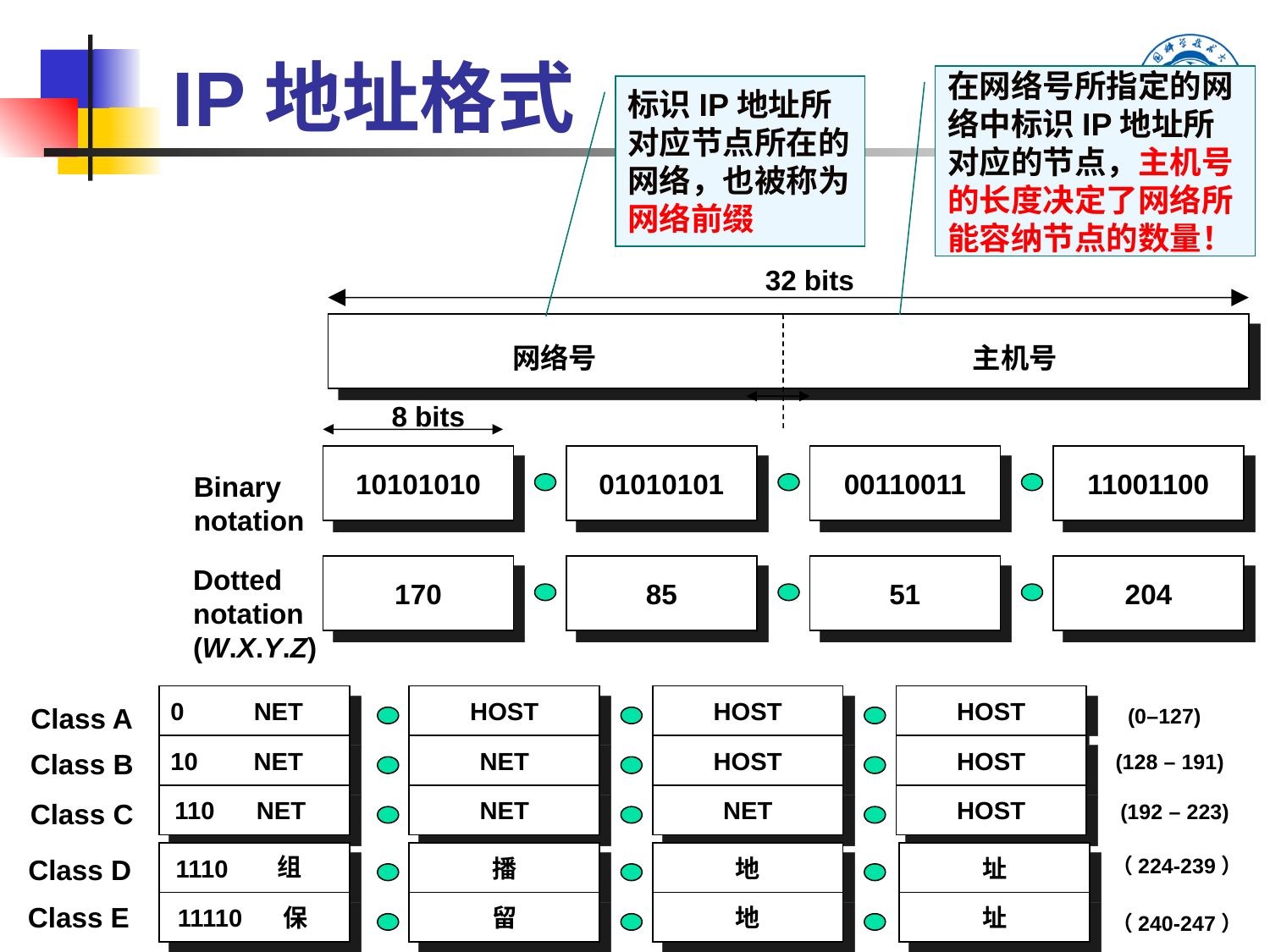

# IP地址格式
在网络号所指定的网络中标识IP地址所对应的节点，主机号的长度决定了网络所能容纳节点的数量！
标识IP地址所对应节点所在的网络，也被称为网络前缀
32 bits

网络号
主机号
8 bits

10101010
01010101
00110011
11001100
Binary
notation

Dotted
notation
(W.X.Y.Z)
170
85
51
204

0          NET
HOST
HOST
HOST
Class A
(0–127)

10        NET
NET
HOST
HOST
 (128 – 191)
Class B

110      NET
NET
NET
HOST
 (192 – 223)
Class C

1110
播
地
址
Class D
组
（224-239）

11110     保
留
地
址
Class E
（240-247）